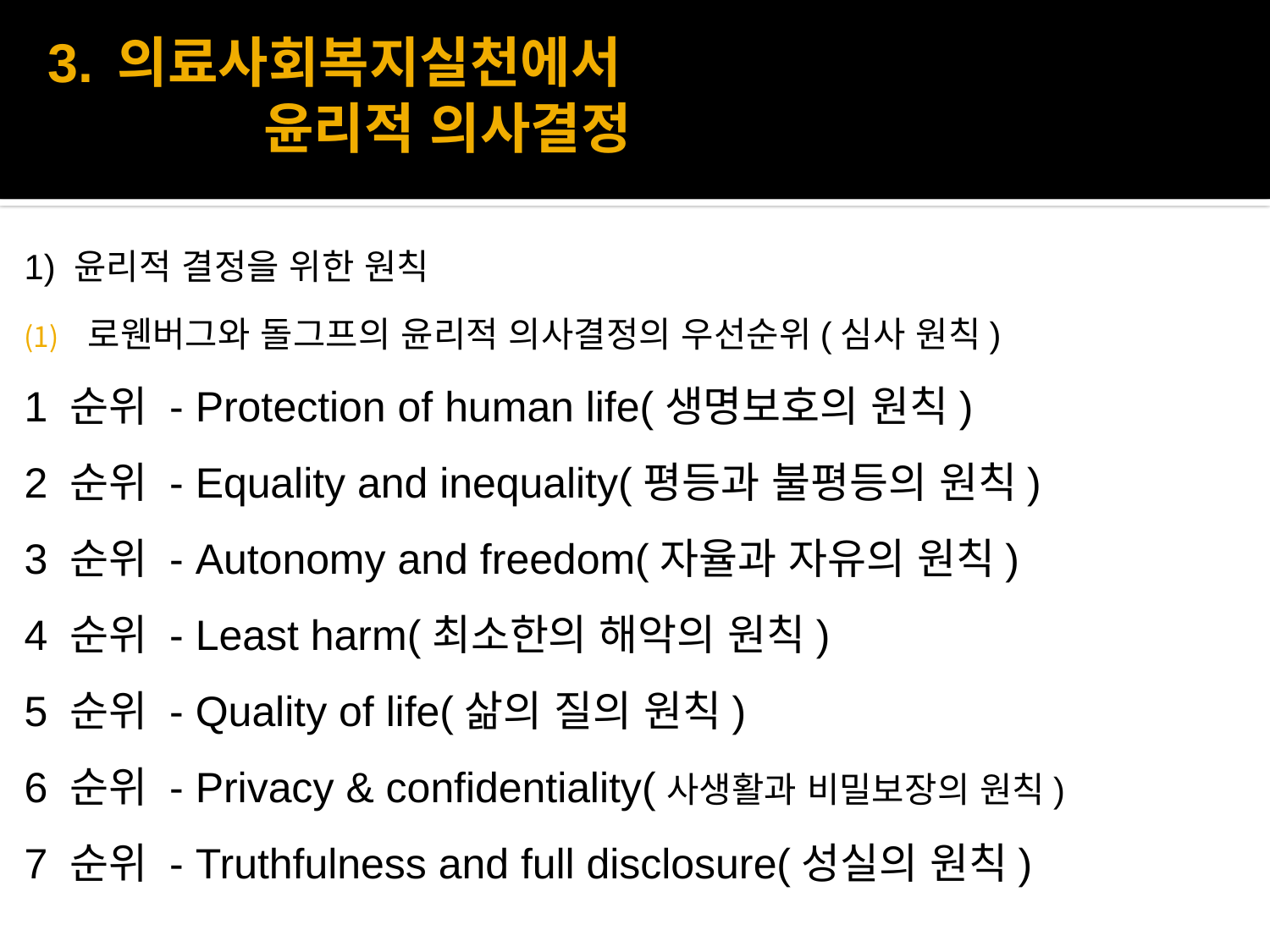

# 3. 의료사회복지실천에서 윤리적 의사결정
1) 윤리적 결정을 위한 원칙
로웬버그와 돌그프의 윤리적 의사결정의 우선순위(심사 원칙)
1 순위 - Protection of human life(생명보호의 원칙)
2 순위 - Equality and inequality(평등과 불평등의 원칙)
3 순위 - Autonomy and freedom(자율과 자유의 원칙)
4 순위 - Least harm(최소한의 해악의 원칙)
5 순위 - Quality of life(삶의 질의 원칙)
6 순위 - Privacy & confidentiality(사생활과 비밀보장의 원칙)
7 순위 - Truthfulness and full disclosure(성실의 원칙)